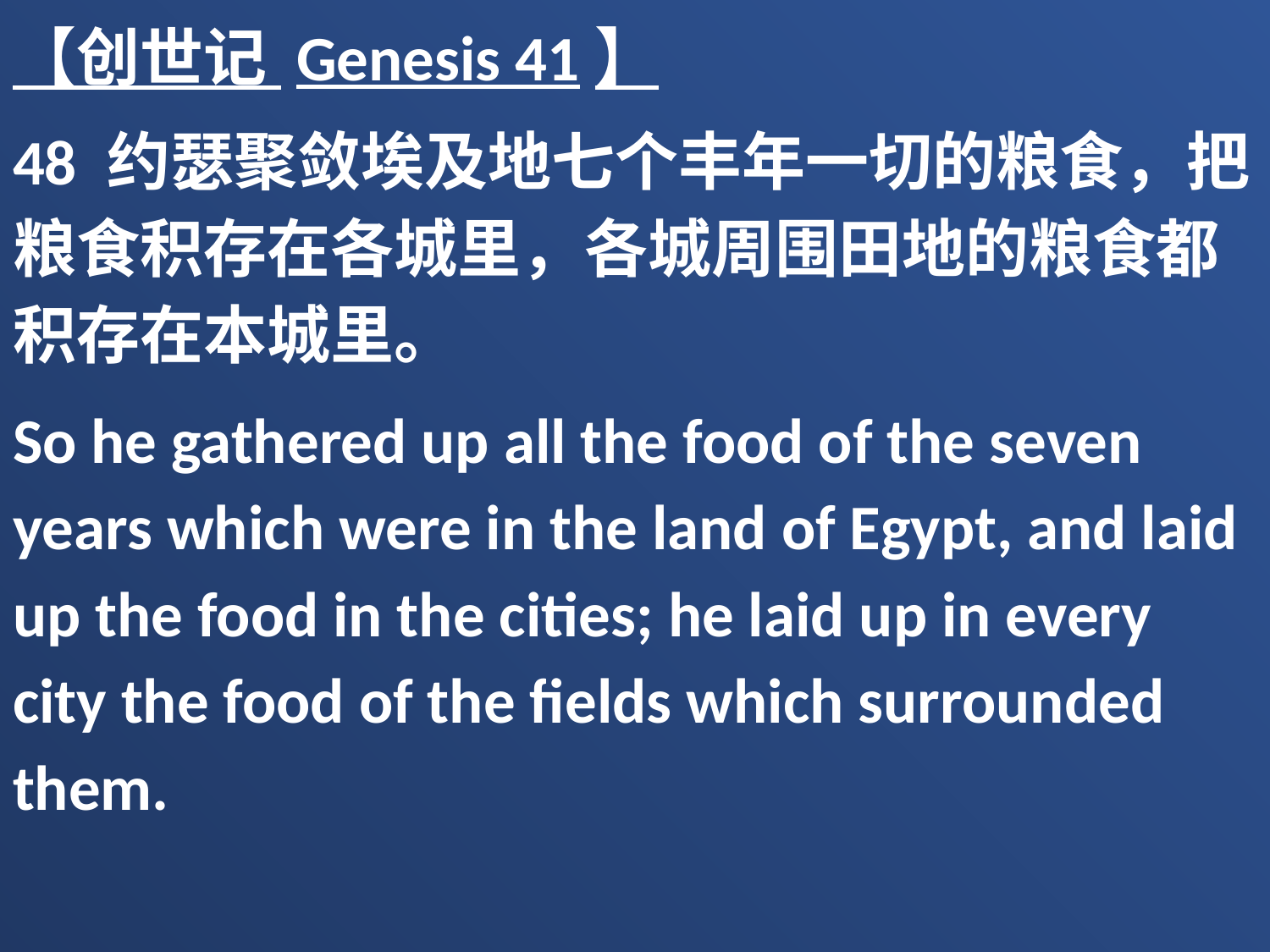

【创世记 Genesis 41】
48 约瑟聚敛埃及地七个丰年一切的粮食，把粮食积存在各城里，各城周围田地的粮食都积存在本城里。
So he gathered up all the food of the seven years which were in the land of Egypt, and laid up the food in the cities; he laid up in every city the food of the fields which surrounded them.